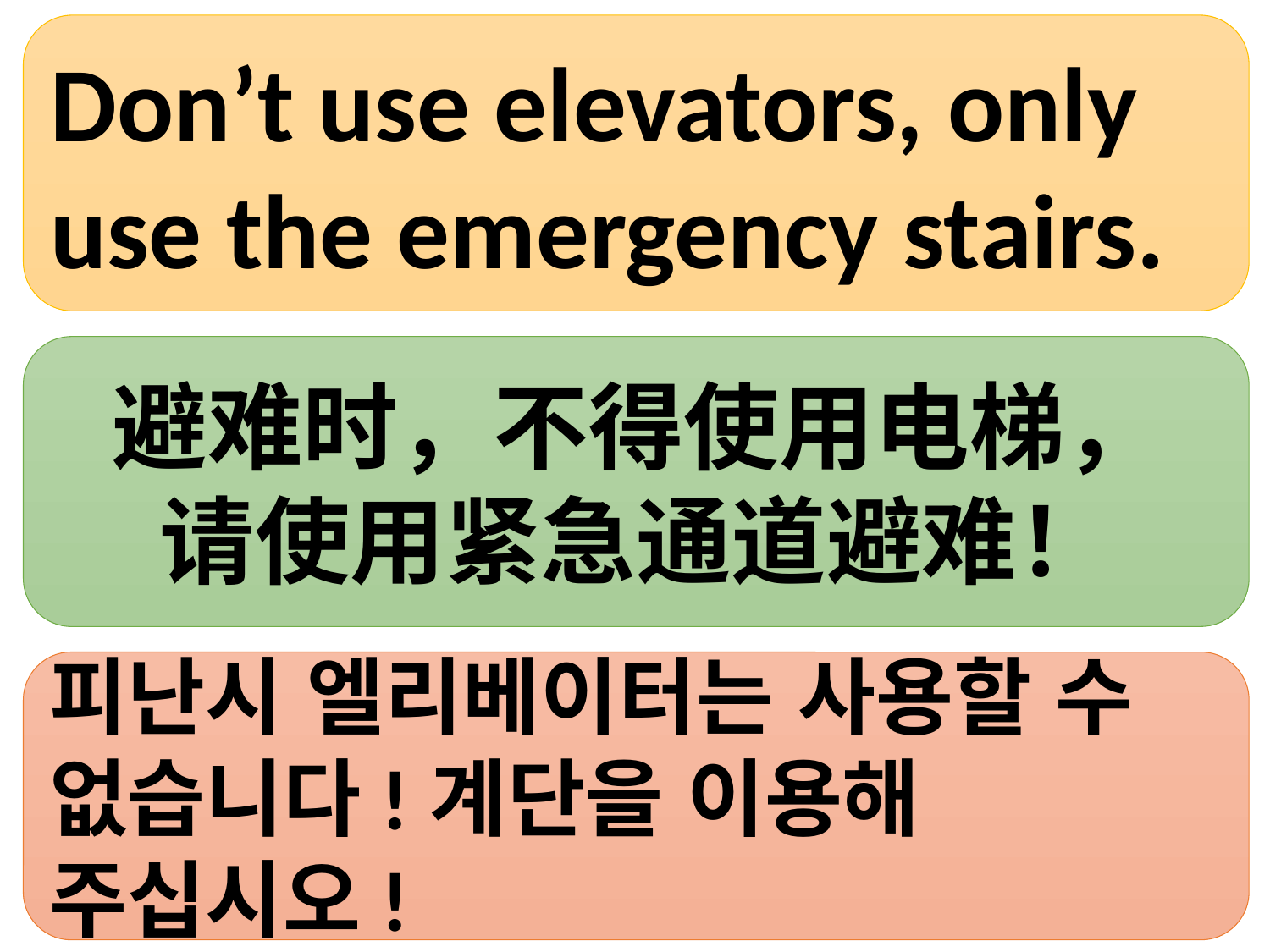

Don’t use elevators, only use the emergency stairs.
避难时，不得使用电梯，
请使用紧急通道避难！
피난시 엘리베이터는 사용할 수 없습니다!계단을 이용해 주십시오!